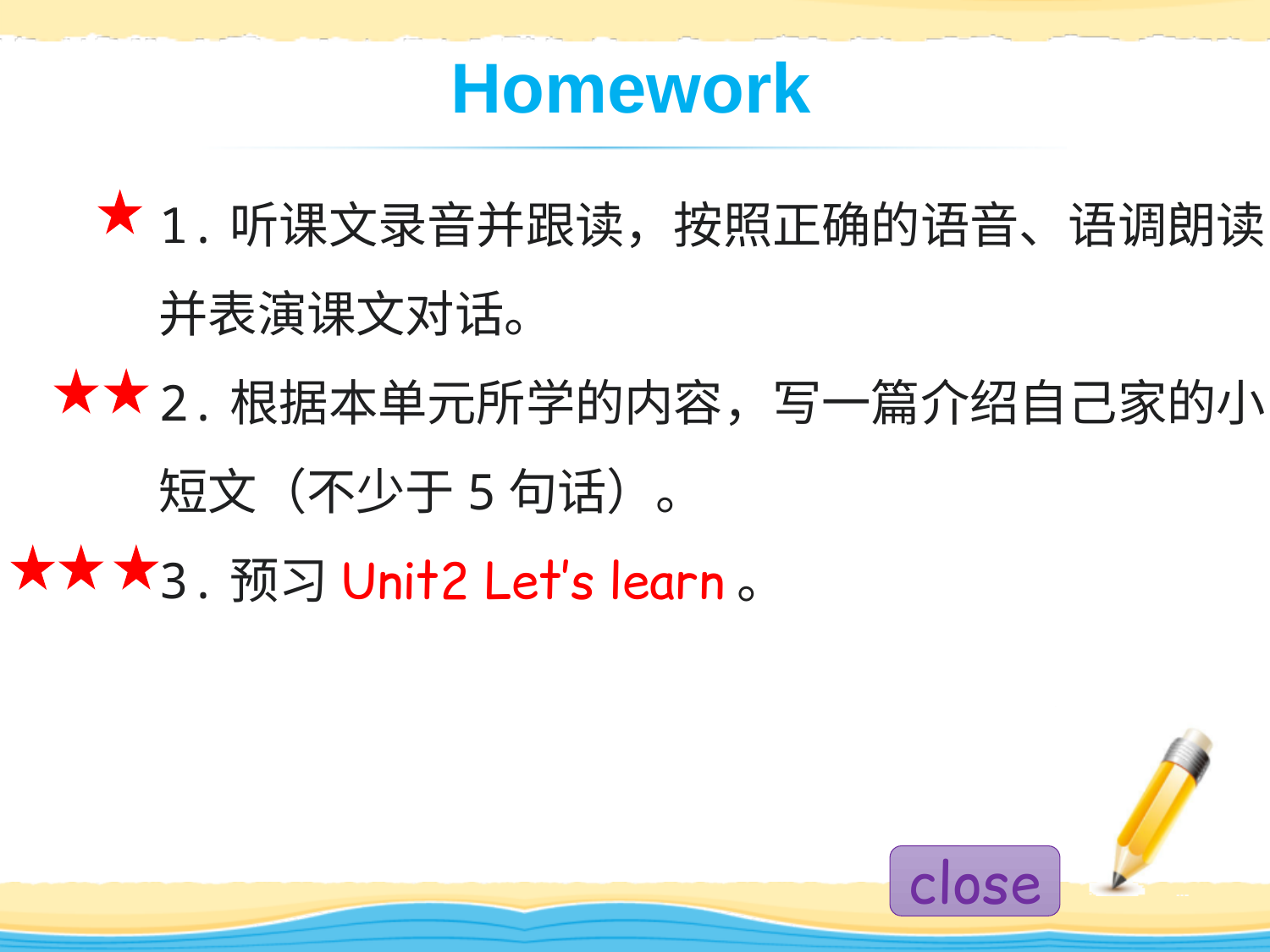

1.听课文录音并跟读，按照正确的语音、语调朗读并表演课文对话。
2.根据本单元所学的内容，写一篇介绍自己家的小短文（不少于5句话）。
3.预习Unit2 Let’s learn。